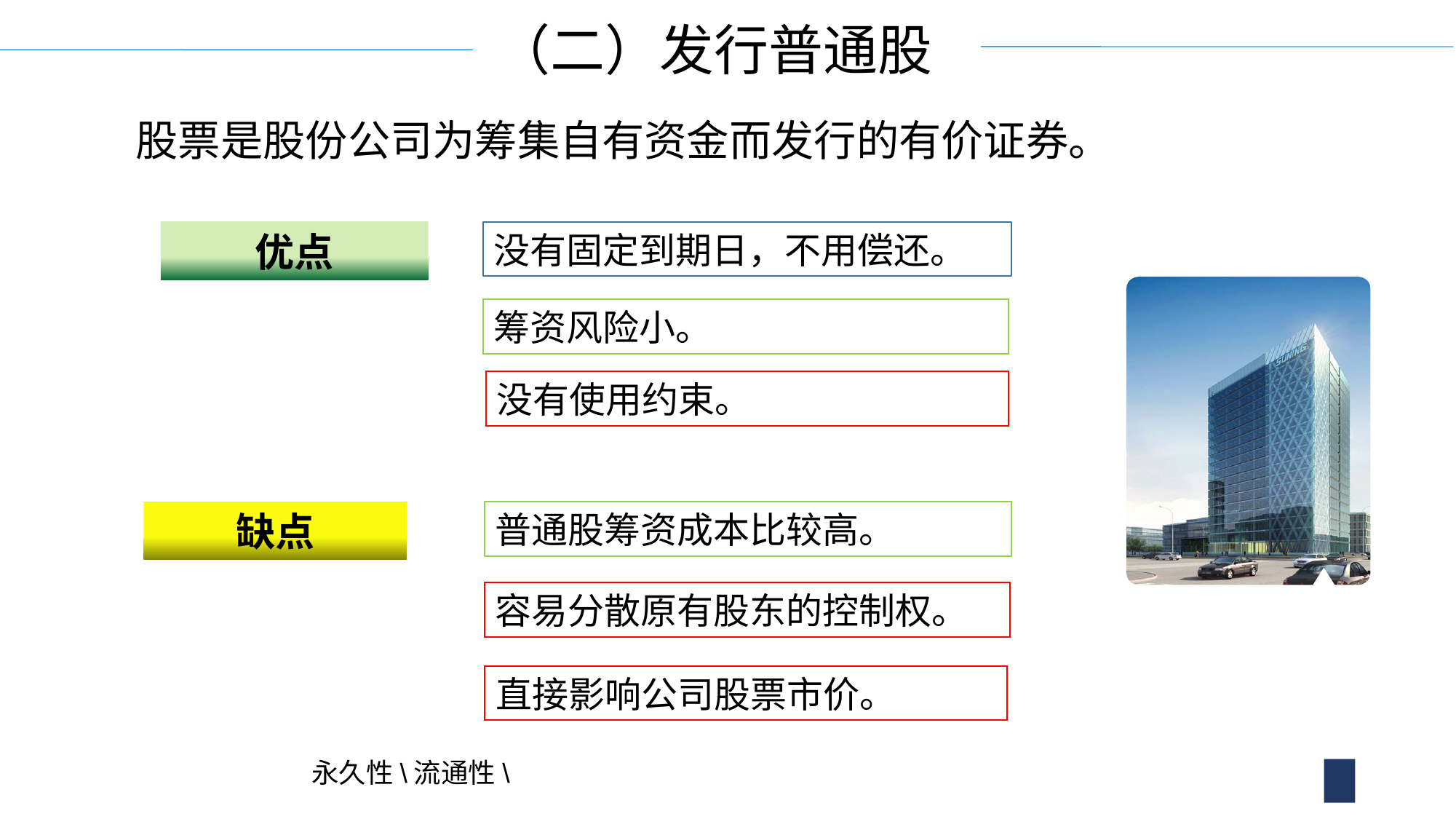

（二）发行普通股

股票是股份公司为筹集自有资金而发行的有价证券。
优点
没有固定到期日，不用偿还。

筹资风险小。
没有使用约束。
缺点
普通股筹资成本比较高。
容易分散原有股东的控制权。
直接影响公司股票市价。
永久性\流通性\
17